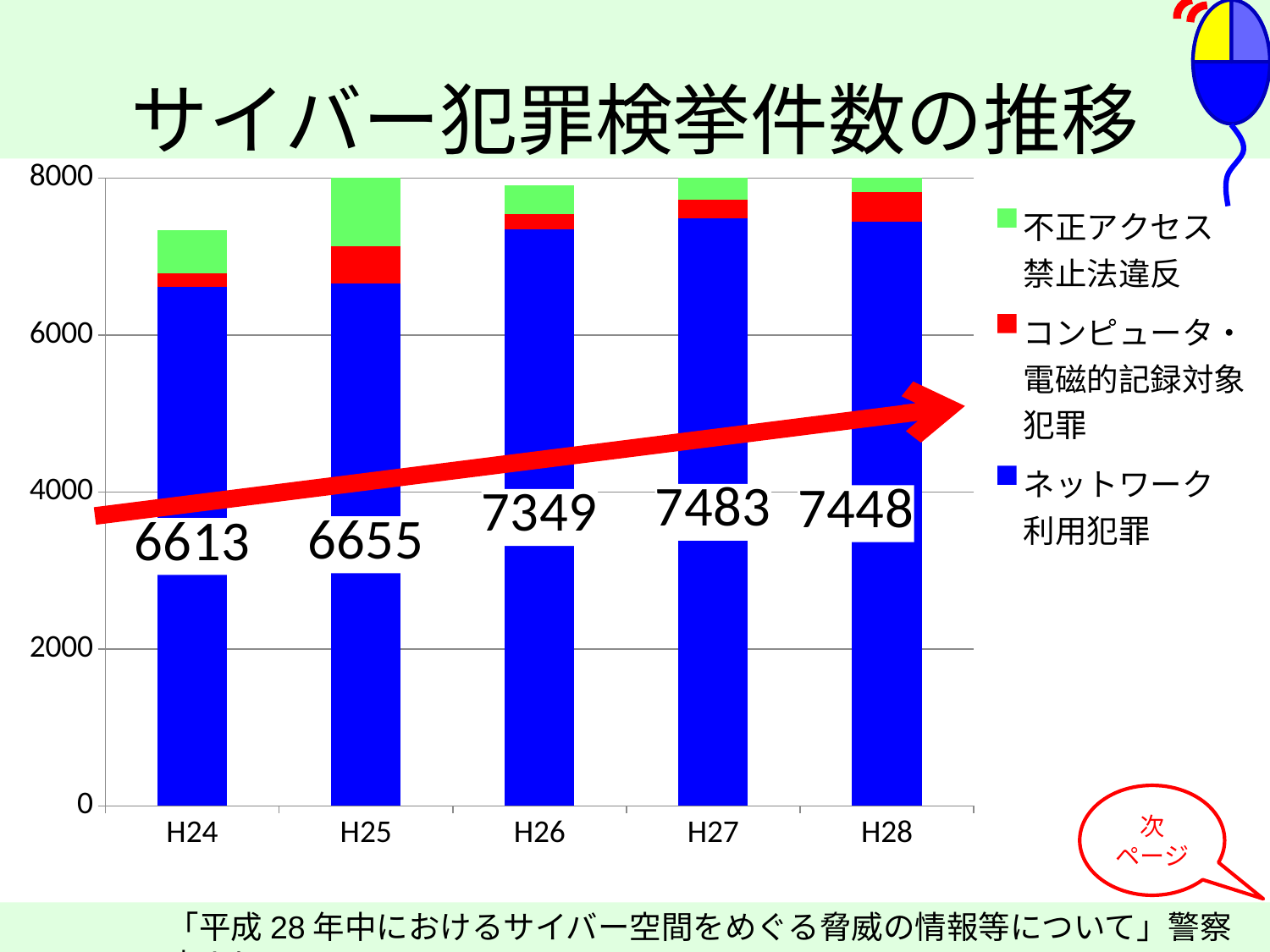

# サイバー犯罪検挙件数の推移

### Chart

| Category | ネットワーク
利用犯罪 | コンピュータ・
電磁的記録対象犯罪 | 不正アクセス
禁止法違反 |
|---|---|---|---|
| H24 | 6613.0 | 178.0 | 543.0 |
| H25 | 6655.0 | 478.0 | 980.0 |
| H26 | 7349.0 | 192.0 | 364.0 |
| H27 | 7483.0 | 240.0 | 373.0 |
| H28 | 7448.0 | 374.0 | 502.0 |
次
ページ
「平成28年中におけるサイバー空間をめぐる脅威の情報等について」警察庁より